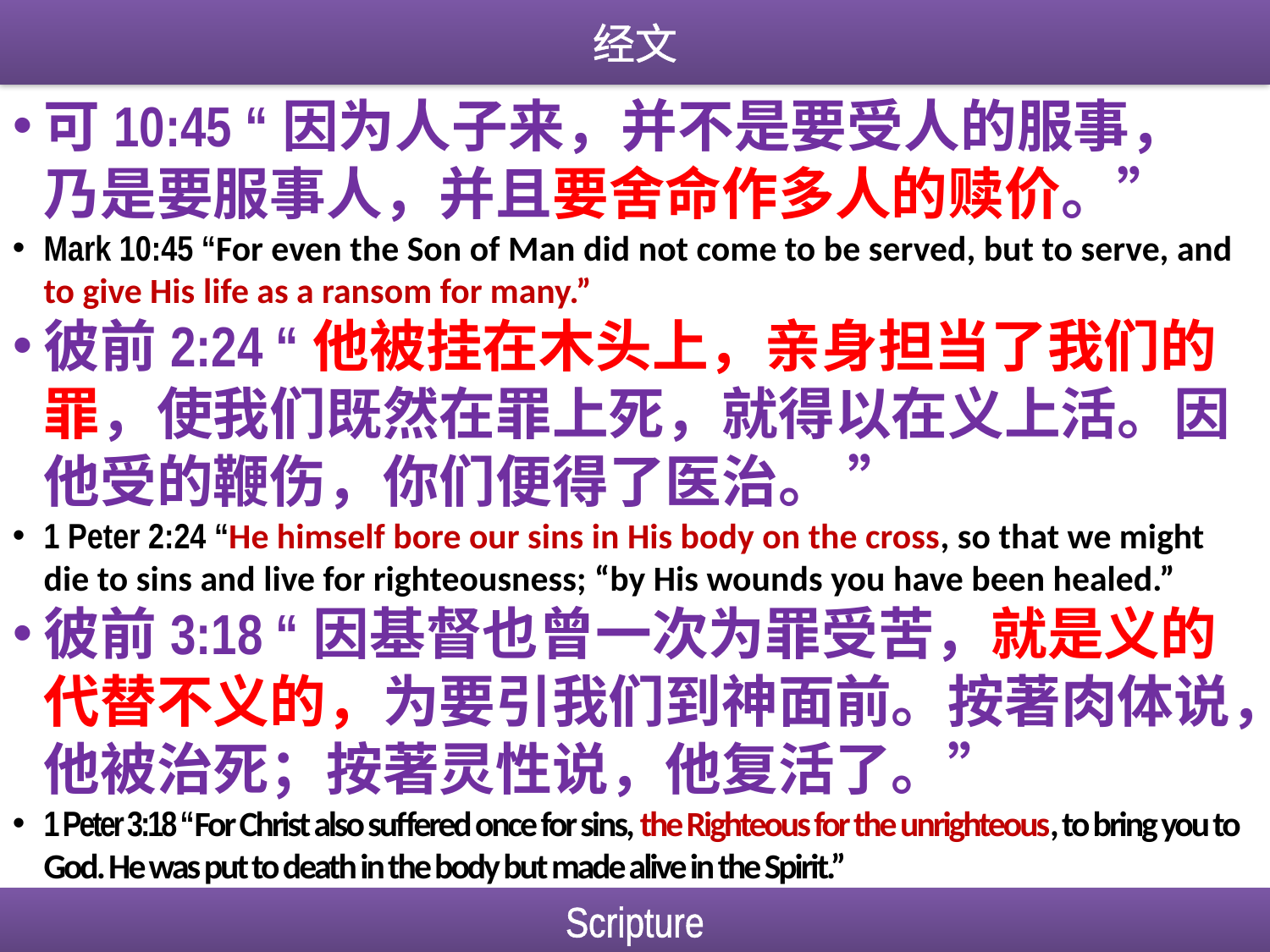

经文
可10:45 “因为人子来，并不是要受人的服事，    乃是要服事人，并且要舍命作多人的赎价。”
Mark 10:45 “For even the Son of Man did not come to be served, but to serve, and to give His life as a ransom for many.”
彼前2:24 “他被挂在木头上，亲身担当了我们的罪，使我们既然在罪上死，就得以在义上活。因他受的鞭伤，你们便得了医治。 ”
1 Peter 2:24 “He himself bore our sins in His body on the cross, so that we might die to sins and live for righteousness; “by His wounds you have been healed.”
彼前3:18 “因基督也曾一次为罪受苦，就是义的代替不义的，为要引我们到神面前。按著肉体说，他被治死；按著灵性说，他复活了。”
1 Peter 3:18 “For Christ also suffered once for sins, the Righteous for the unrighteous, to bring you to God. He was put to death in the body but made alive in the Spirit.”
Scripture